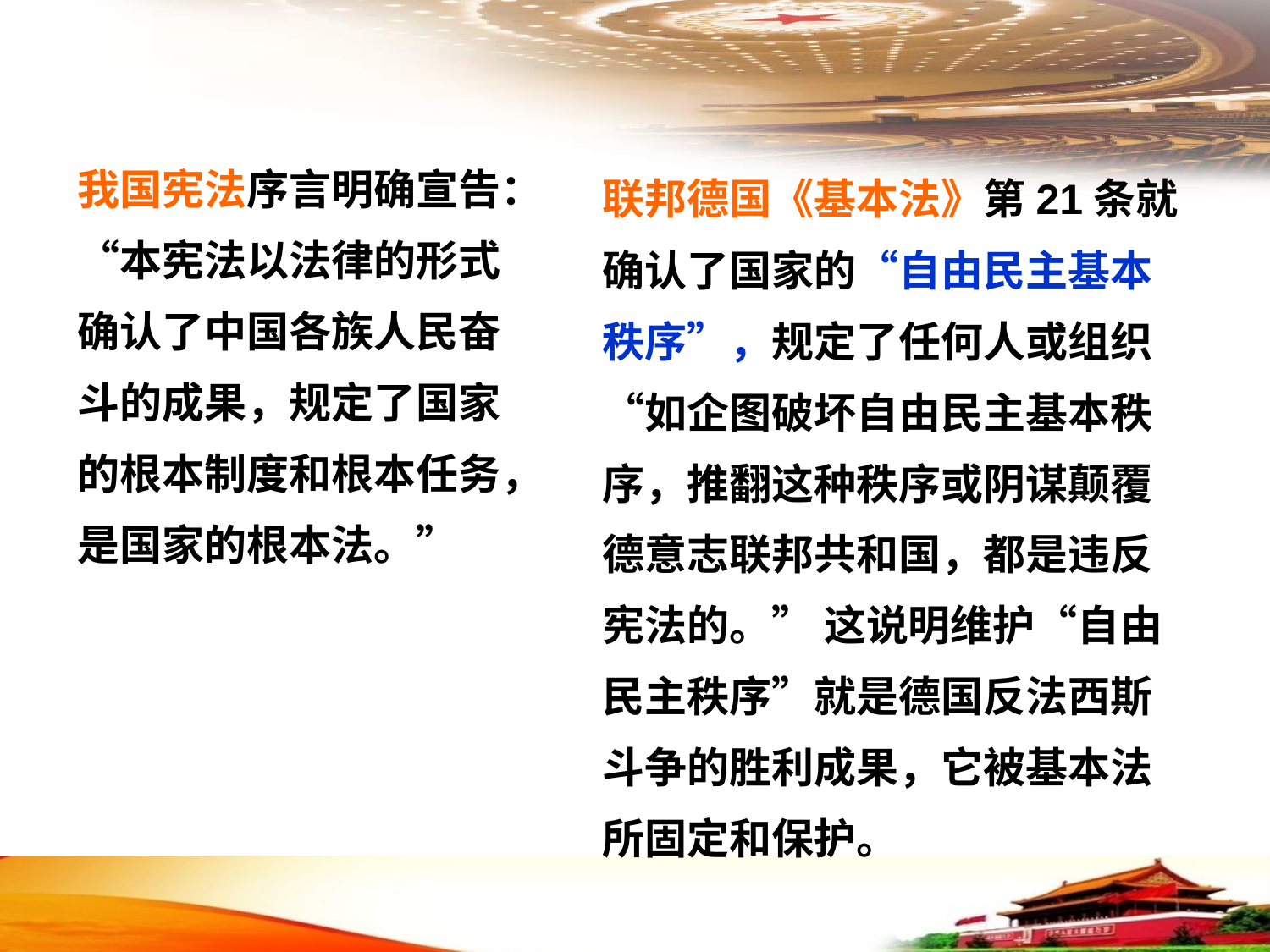

#
我国宪法序言明确宣告：“本宪法以法律的形式确认了中国各族人民奋斗的成果，规定了国家的根本制度和根本任务，是国家的根本法。”
联邦德国《基本法》第21条就确认了国家的“自由民主基本秩序”，规定了任何人或组织“如企图破坏自由民主基本秩序，推翻这种秩序或阴谋颠覆德意志联邦共和国，都是违反宪法的。” 这说明维护“自由民主秩序”就是德国反法西斯斗争的胜利成果，它被基本法所固定和保护。